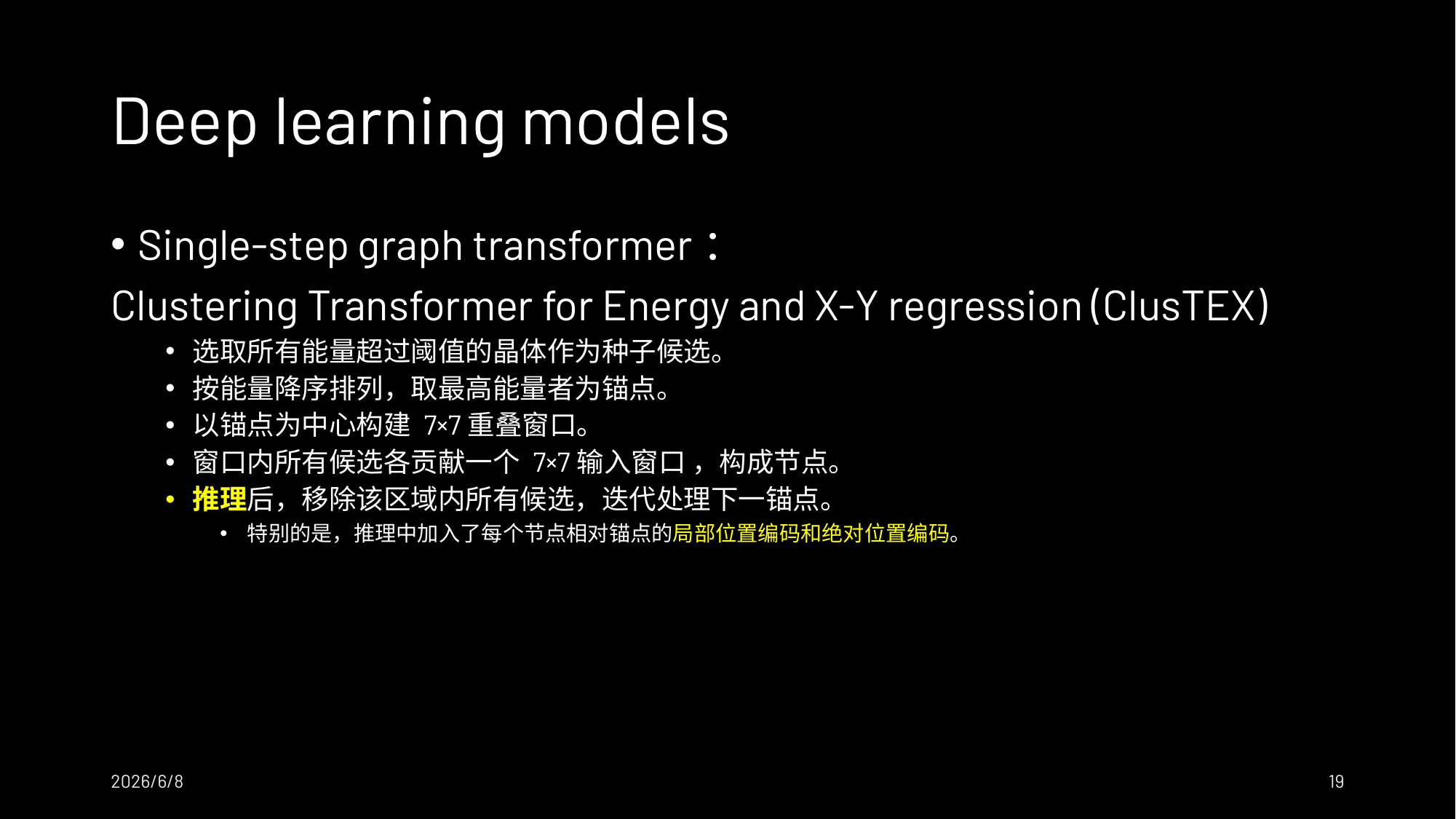

# Deep learning models
Single-step graph transformer：
Clustering Transformer for Energy and X-Y regression (ClusTEX)
选取所有能量超过阈值的晶体作为种子候选。
按能量降序排列，取最高能量者为锚点。
以锚点为中心构建 7×7重叠窗口。
窗口内所有候选各贡献一个 7×7输入窗口 ，构成节点。
推理后，移除该区域内所有候选，迭代处理下一锚点。
特别的是，推理中加入了每个节点相对锚点的局部位置编码和绝对位置编码。

2026/6/8
19